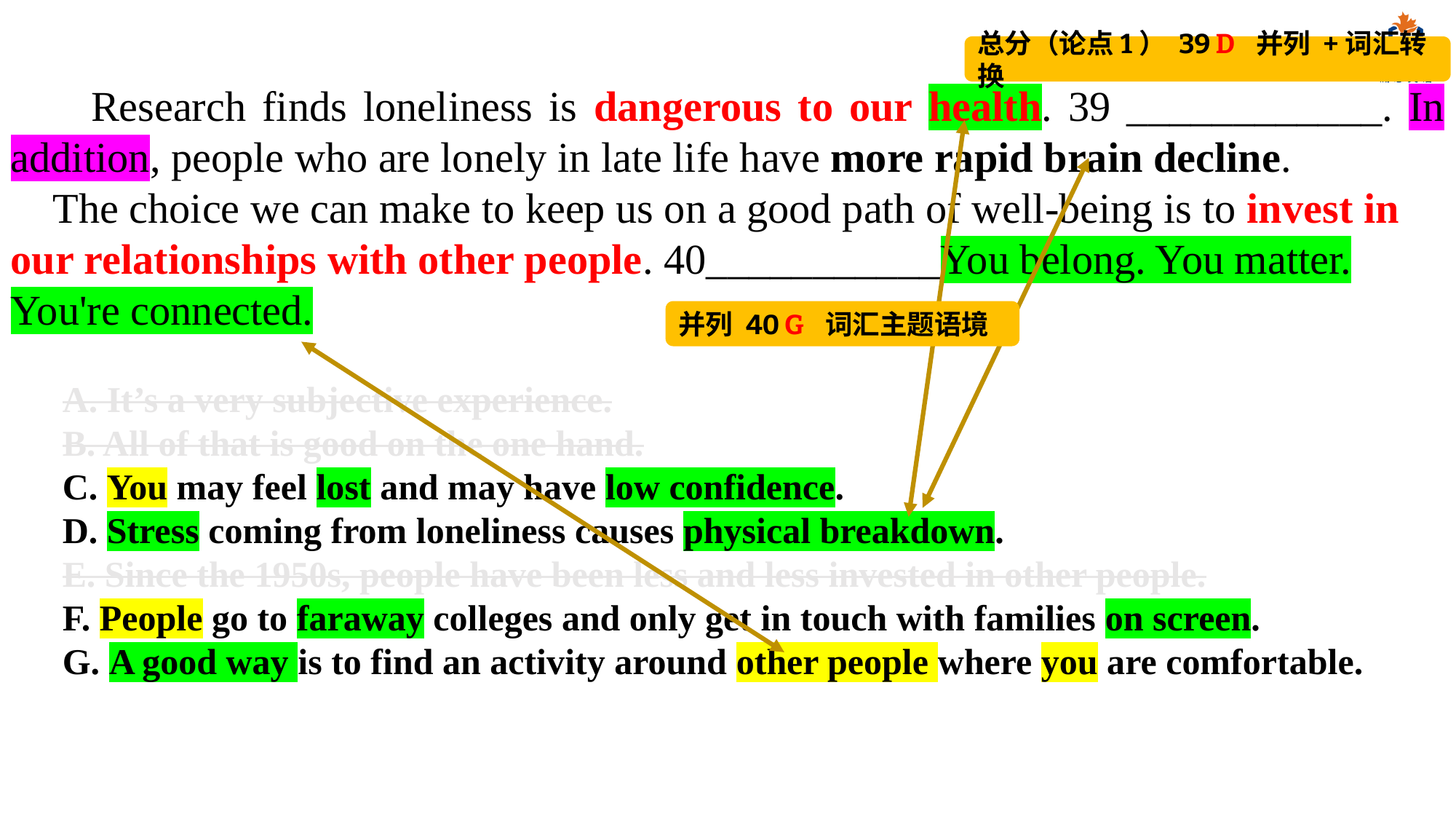

总分（论点1） 39 D   并列 +词汇转换
     Research finds loneliness is dangerous to our health. 39 ____________. In addition, people who are lonely in late life have more rapid brain decline.
    The choice we can make to keep us on a good path of well-being is to invest in our relationships with other people. 40___________You belong. You matter. You're connected.
并列 40 G   词汇主题语境
A. It’s a very subjective experience.
B. All of that is good on the one hand.
C. You may feel lost and may have low confidence.
D. Stress coming from loneliness causes physical breakdown.
E. Since the 1950s, people have been less and less invested in other people.
F. People go to faraway colleges and only get in touch with families on screen.
G. A good way is to find an activity around other people where you are comfortable.